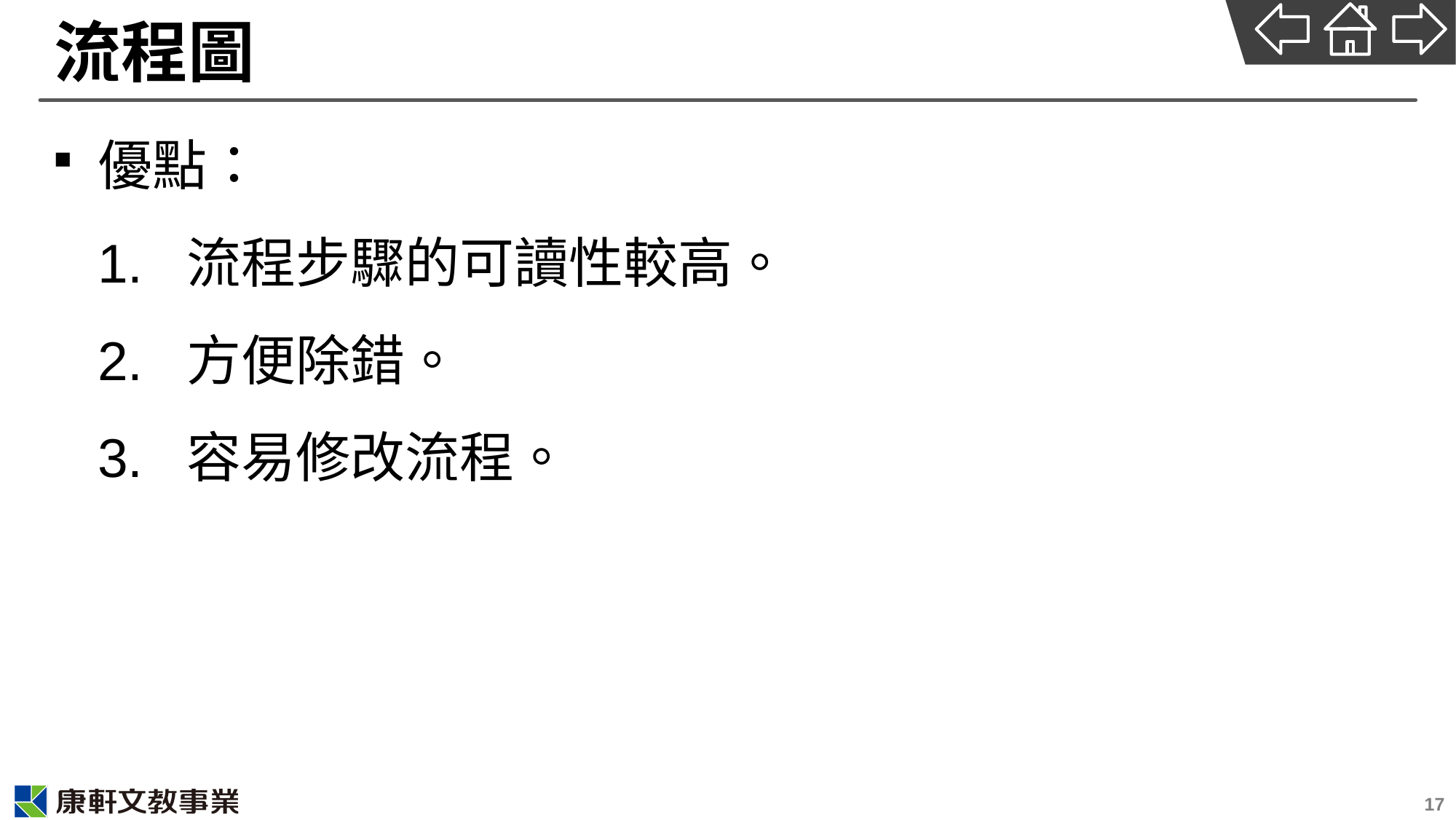

# 流程圖
優點：
流程步驟的可讀性較高。
方便除錯。
容易修改流程。
17